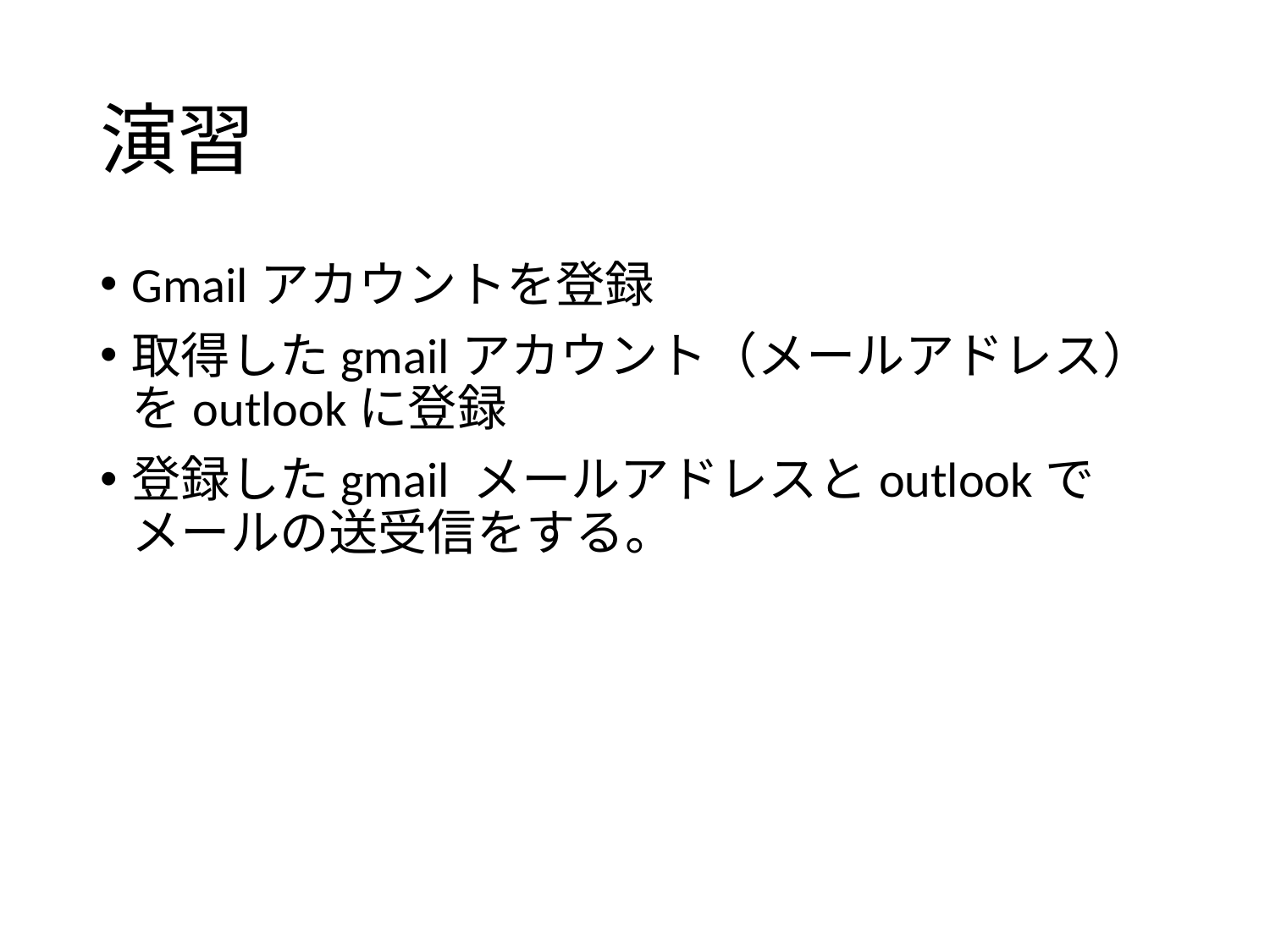

# 演習
Gmailアカウントを登録
取得したgmailアカウント（メールアドレス）をoutlookに登録
登録したgmail メールアドレスとoutlookでメールの送受信をする。